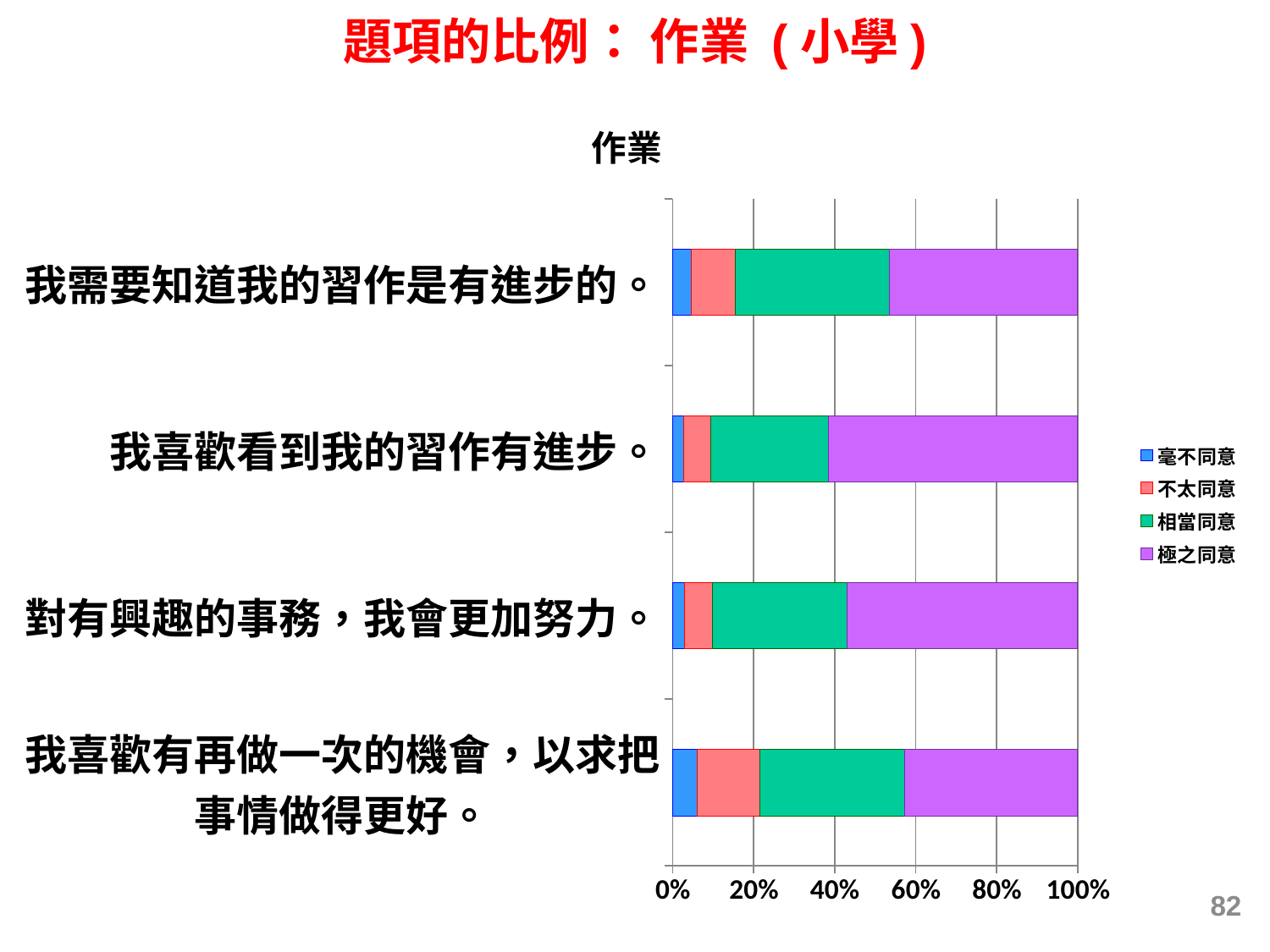

題項的比例： 作業 (小學)

### Chart: 作業

| Category | 毫不同意 | 不太同意 | 相當同意 | 極之同意 |
|---|---|---|---|---|
| 我喜歡有再做一次的機會，以求把事情做得更好。 | 0.061303462321792304 | 0.15427698574338114 | 0.35641547861507183 | 0.42800407331975726 |
| 對有興趣的事務，我會更加努力。 | 0.030108185343947737 | 0.0679730557256583 | 0.3333333333333333 | 0.5685854255970605 |
| 我喜歡看到我的習作有進步。 | 0.02715394038383021 | 0.06696610861576154 | 0.29001633319722414 | 0.6158636178031872 |
| 我需要知道我的習作是有進步的。 | 0.04553361301545082 | 0.11020157576997852 | 0.38023124936048297 | 0.4640335618540884 |
82